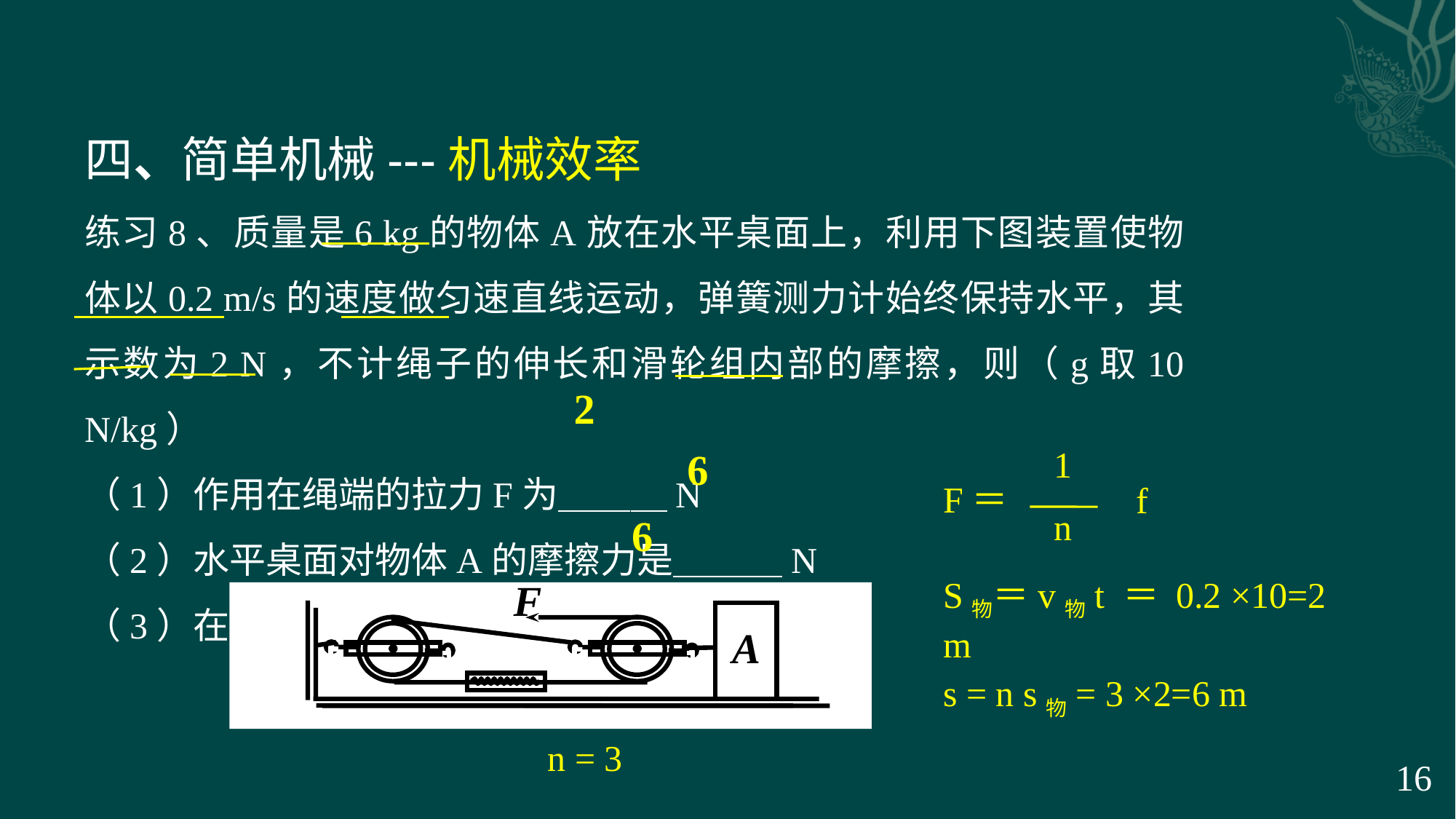

四、简单机械---机械效率
练习8、质量是6 kg的物体A放在水平桌面上，利用下图装置使物体以0.2 m/s的速度做匀速直线运动，弹簧测力计始终保持水平，其示数为2 N，不计绳子的伸长和滑轮组内部的摩擦，则（g取10 N/kg）
（1）作用在绳端的拉力F为＿＿＿N
（2）水平桌面对物体A的摩擦力是＿＿＿N
（3）在10 s内拉力作用点移动＿＿＿m
2
1
n

F＝
f
6
6
S物＝v物t ＝ 0.2 ×10=2 m

F

A

s = n s物= 3 ×2=6 m
n = 3
16